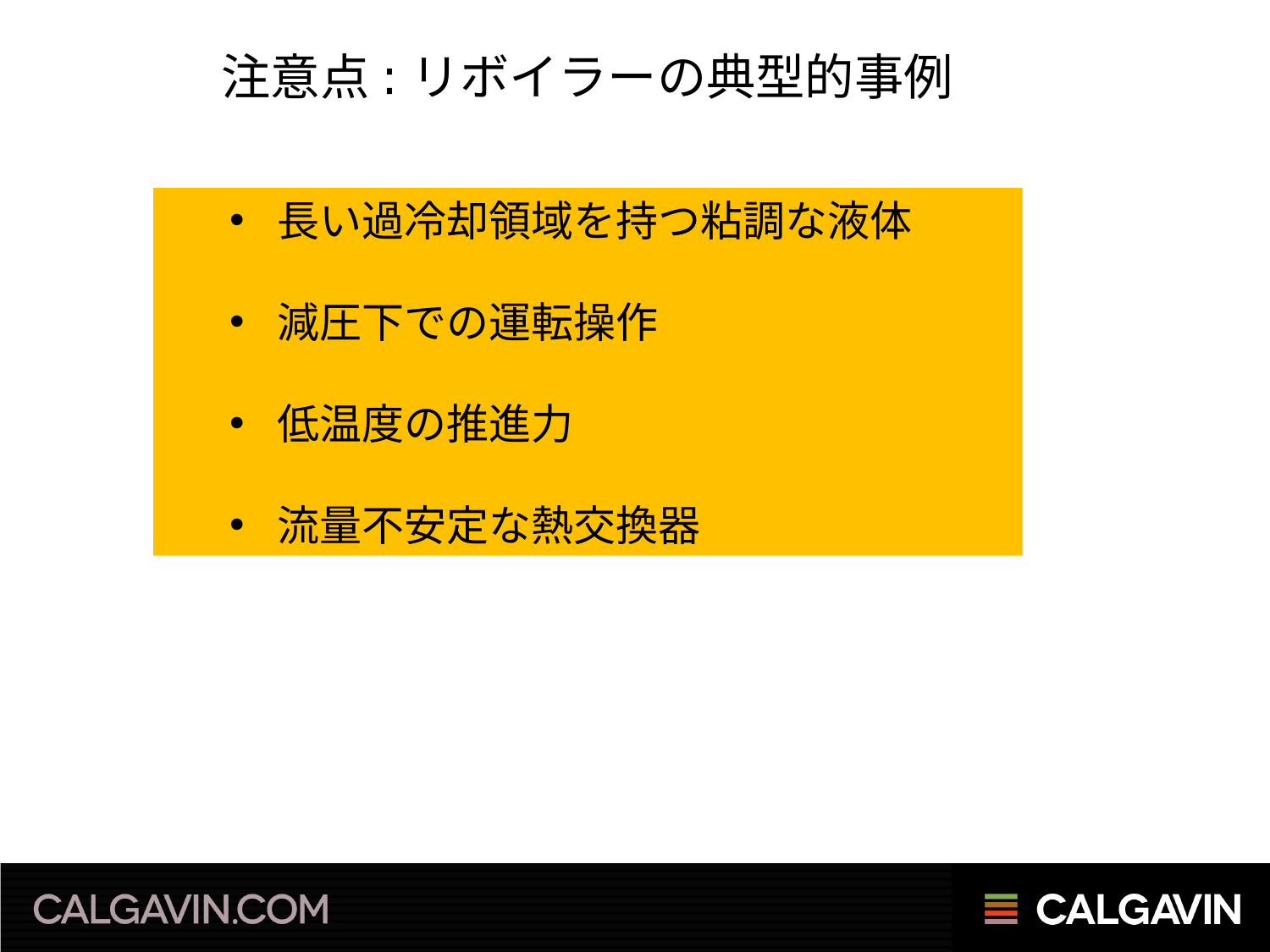

# 注意点:リボイラーの典型的事例
長い過冷却領域を持つ粘調な液体
減圧下での運転操作
低温度の推進力

流量不安定な熱交換器